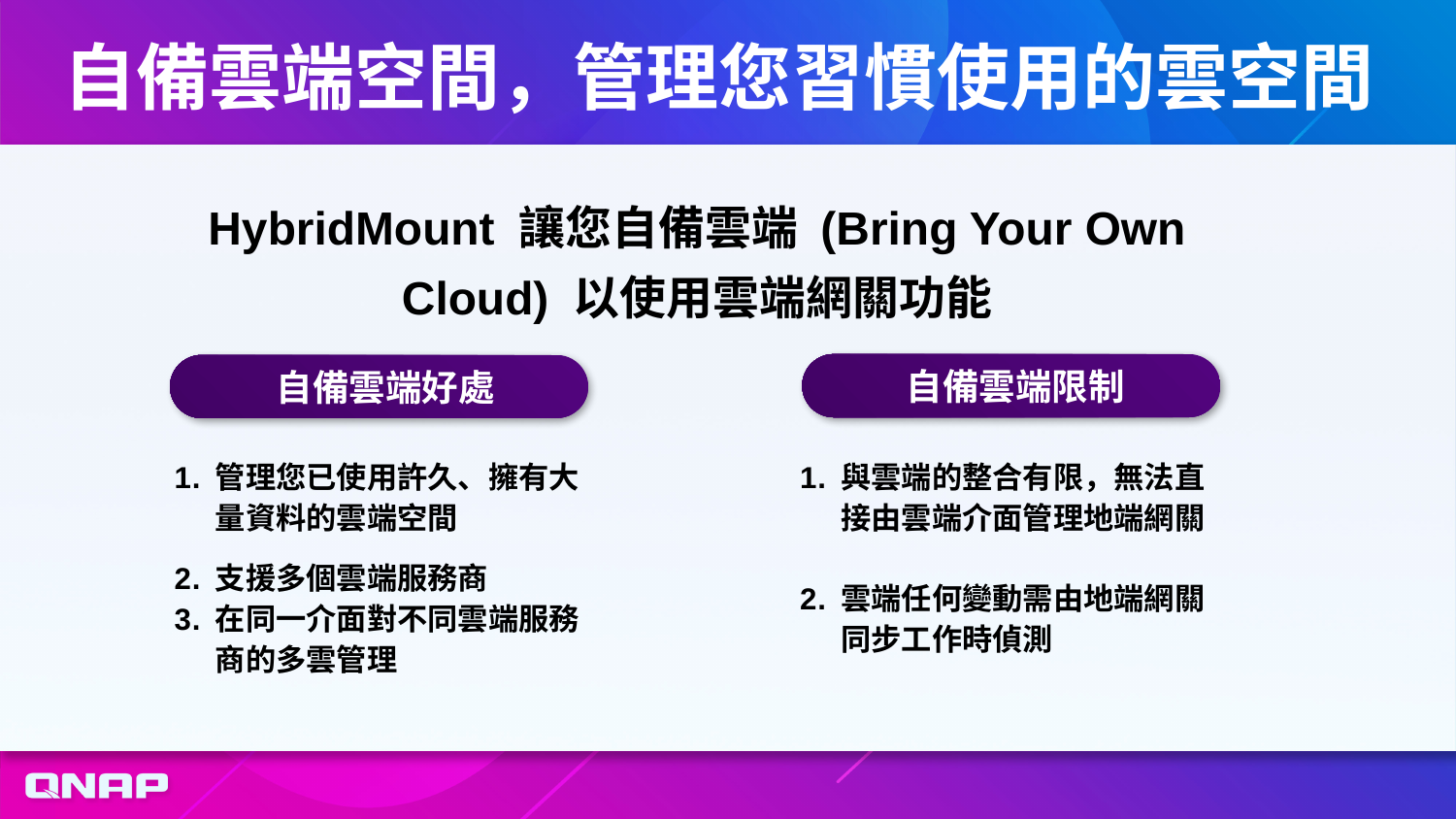

# 自備雲端空間，管理您習慣使用的雲空間
HybridMount 讓您自備雲端 (Bring Your Own Cloud) 以使用雲端網關功能

自備雲端限制
自備雲端好處
管理您已使用許久、擁有大量資料的雲端空間
支援多個雲端服務商
在同一介面對不同雲端服務商的多雲管理
與雲端的整合有限，無法直接由雲端介面管理地端網關

雲端任何變動需由地端網關同步工作時偵測